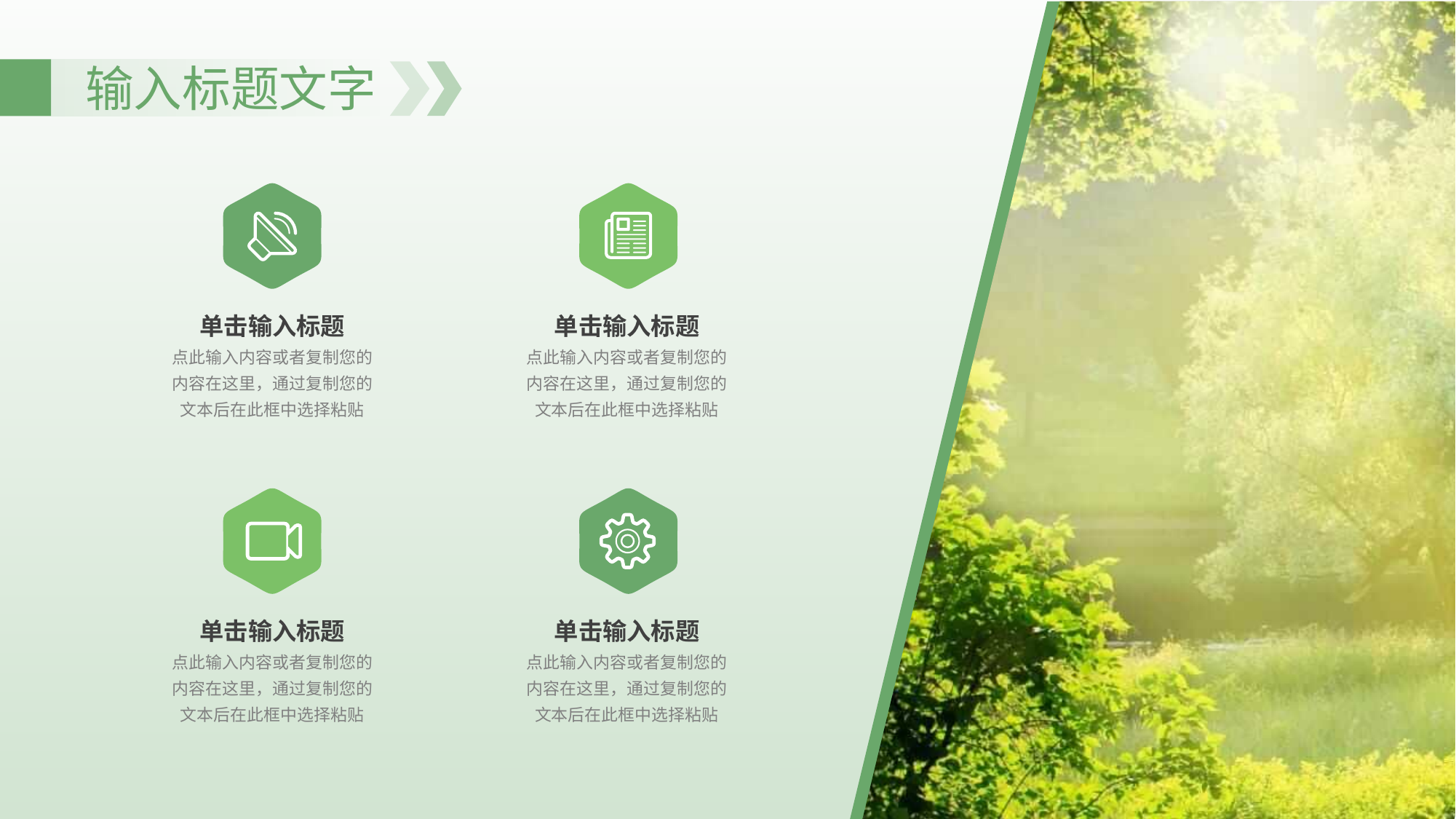

输入标题文字

单击输入标题
单击输入标题
点此输入内容或者复制您的内容在这里，通过复制您的文本后在此框中选择粘贴
点此输入内容或者复制您的内容在这里，通过复制您的文本后在此框中选择粘贴

单击输入标题
单击输入标题
点此输入内容或者复制您的内容在这里，通过复制您的文本后在此框中选择粘贴
点此输入内容或者复制您的内容在这里，通过复制您的文本后在此框中选择粘贴